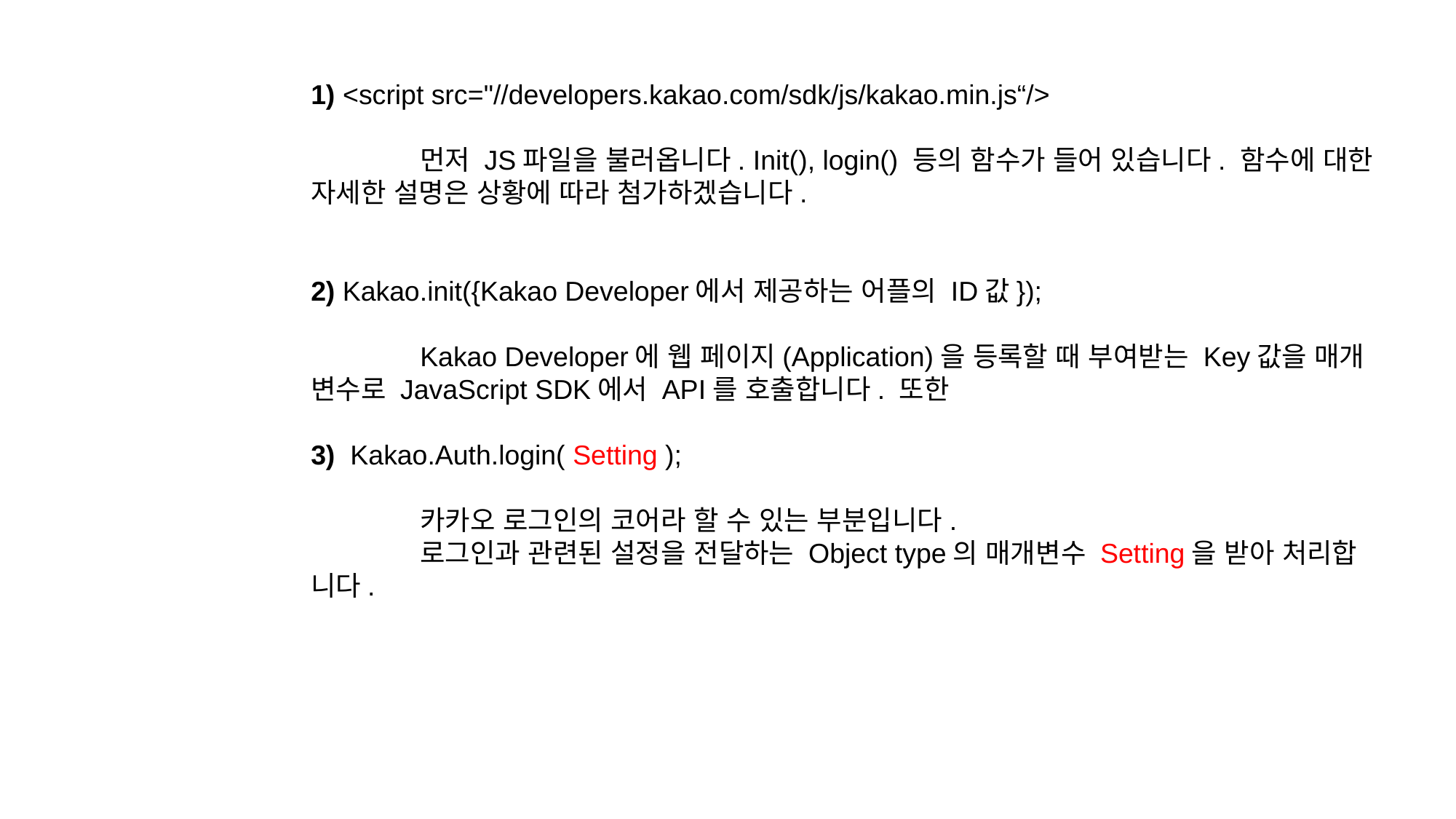

1) <script src="//developers.kakao.com/sdk/js/kakao.min.js“/>

	먼저 JS파일을 불러옵니다. Init(), login() 등의 함수가 들어 있습니다. 함수에 대한 	자세한 설명은 상황에 따라 첨가하겠습니다.

2) Kakao.init({Kakao Developer에서 제공하는 어플의 ID값});

	Kakao Developer에 웹 페이지(Application)을 등록할 때 부여받는 Key값을 매개	변수로 JavaScript SDK에서 API를 호출합니다. 또한

3)  Kakao.Auth.login( Setting );

	카카오 로그인의 코어라 할 수 있는 부분입니다.
	로그인과 관련된 설정을 전달하는 Object type의 매개변수 Setting을 받아 처리합	니다.